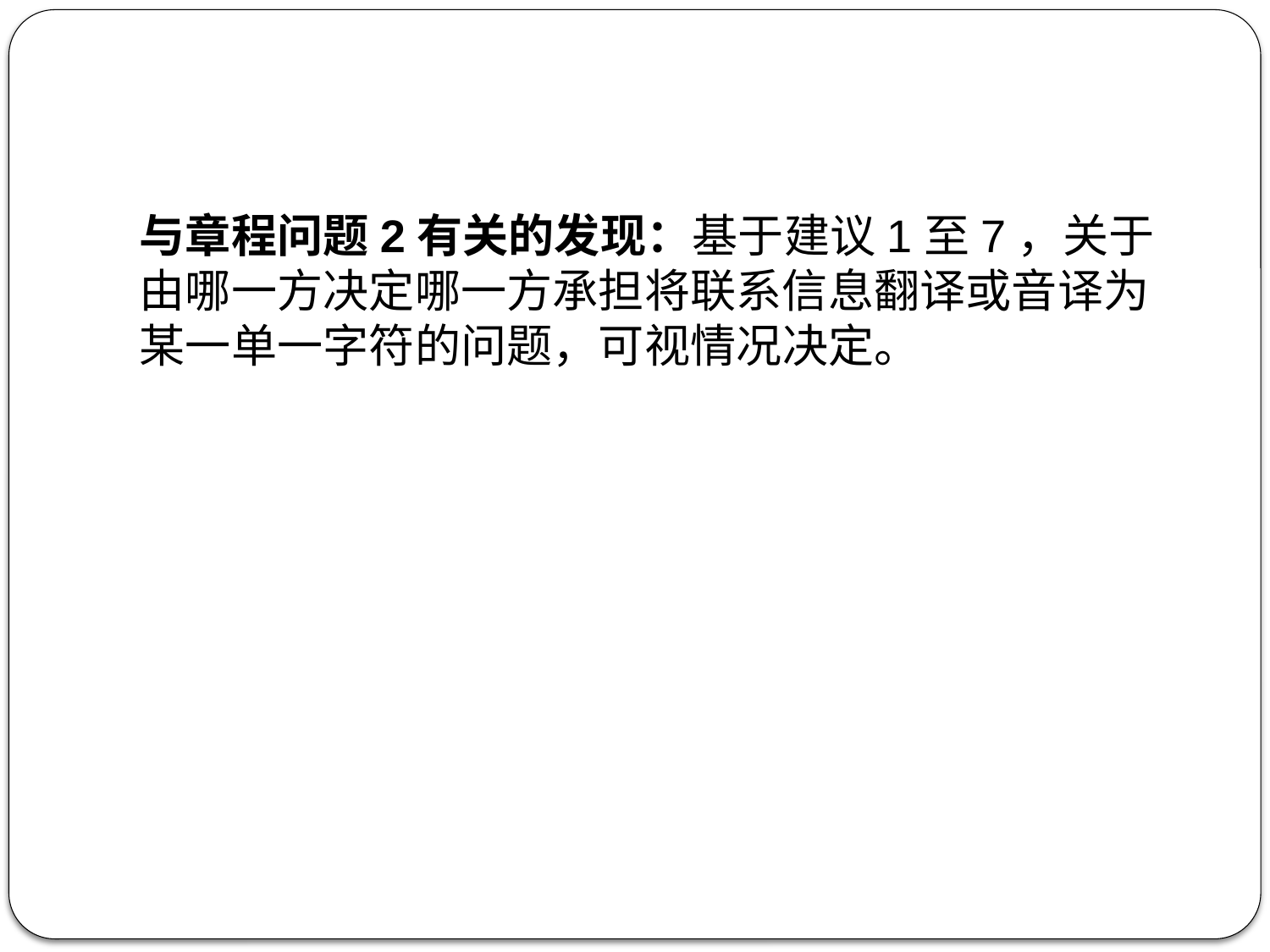

#
与章程问题2有关的发现：基于建议1至7，关于由哪一方决定哪一方承担将联系信息翻译或音译为某一单一字符的问题，可视情况决定。